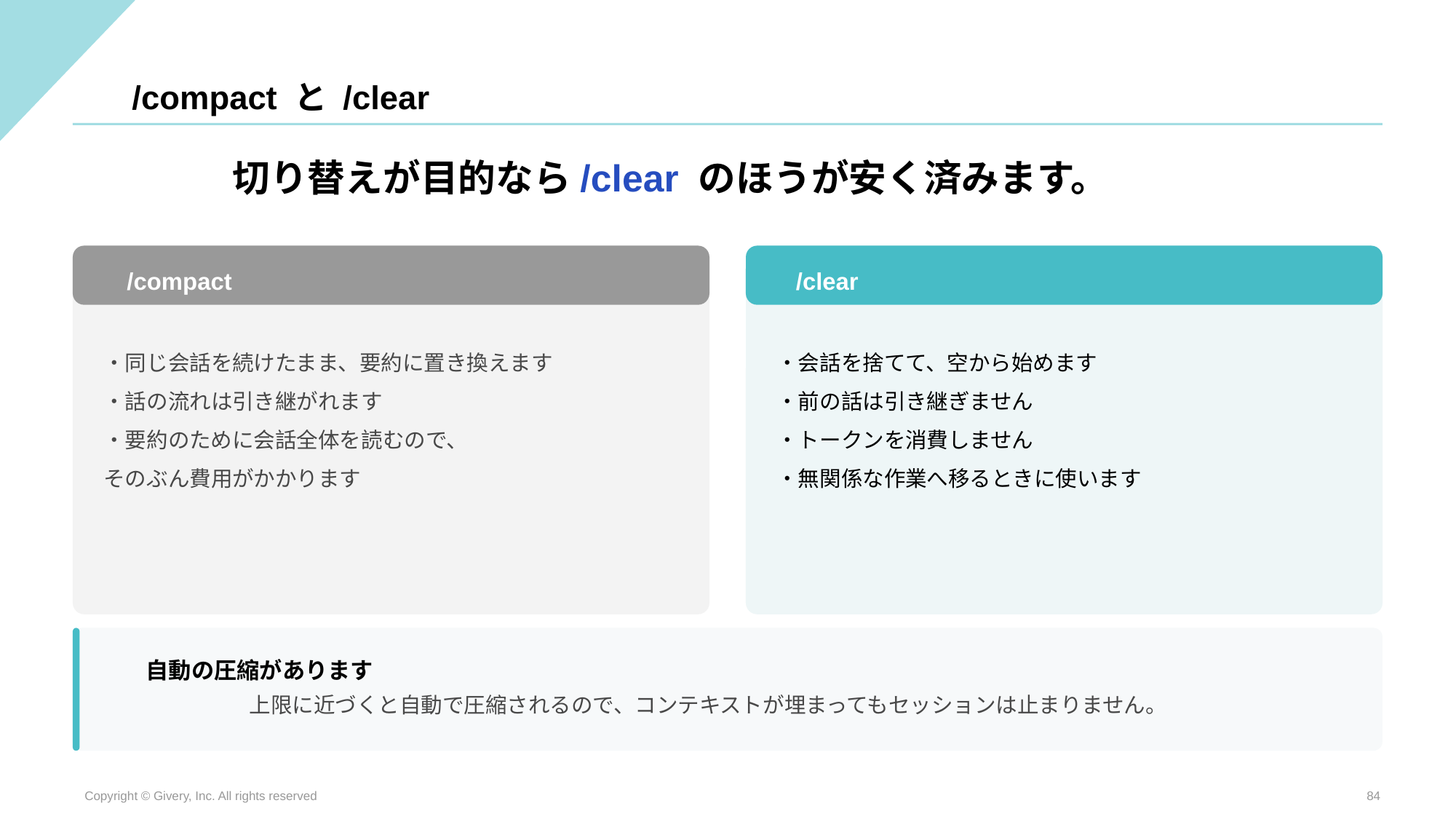

/compact と /clear

切り替えが目的なら/clear のほうが安く済みます。

/compact
/clear
・同じ会話を続けたまま、要約に置き換えます
・話の流れは引き継がれます
・要約のために会話全体を読むので、
そのぶん費用がかかります
・会話を捨てて、空から始めます
・前の話は引き継ぎません
・トークンを消費しません
・無関係な作業へ移るときに使います

自動の圧縮があります
上限に近づくと自動で圧縮されるので、コンテキストが埋まってもセッションは止まりません。
Copyright © Givery, Inc. All rights reserved
84